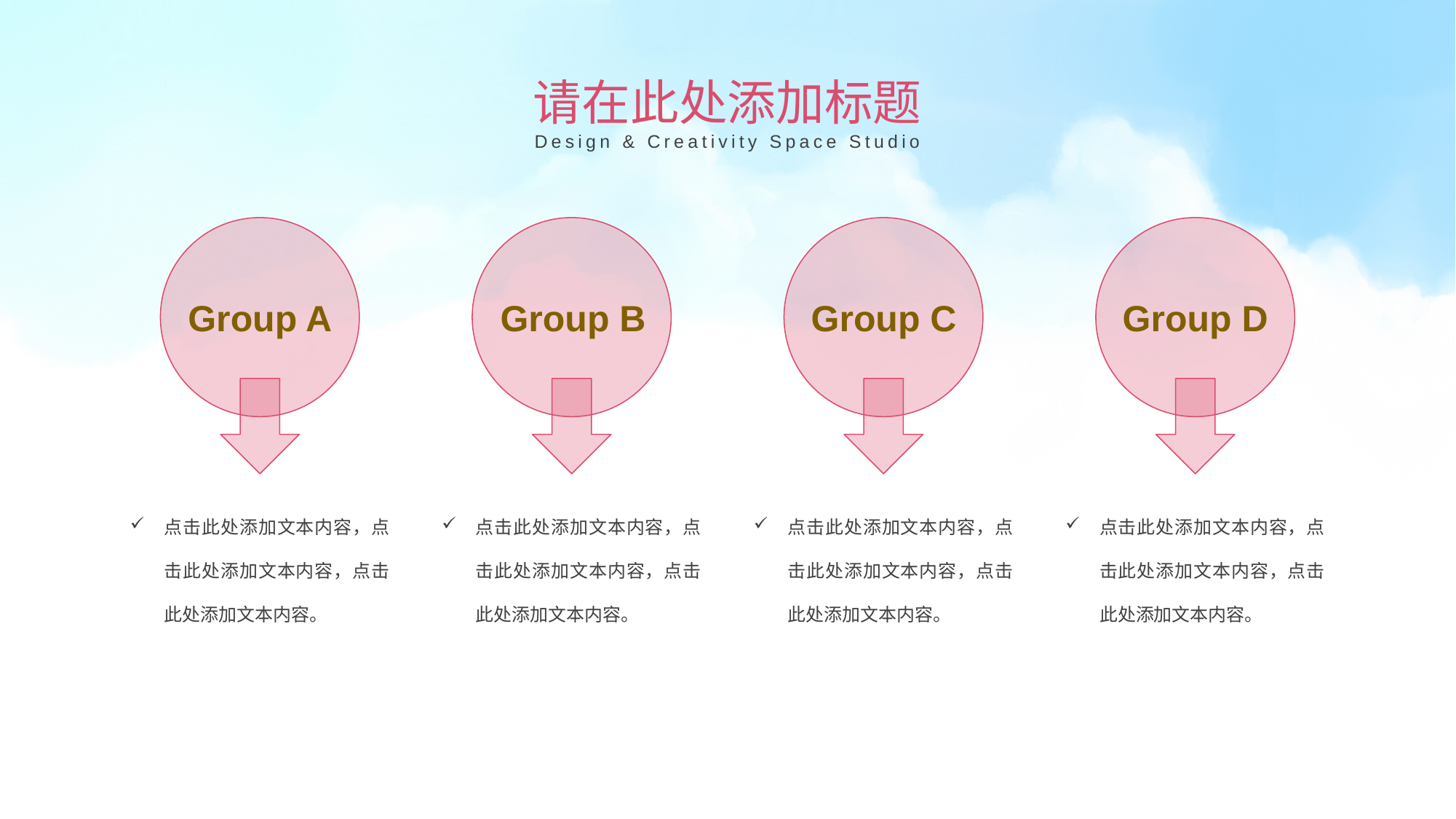

请在此处添加标题
Design & Creativity Space Studio

Group A
Group B
Group C
Group D

点击此处添加文本内容，点击此处添加文本内容，点击此处添加文本内容。
点击此处添加文本内容，点击此处添加文本内容，点击此处添加文本内容。
点击此处添加文本内容，点击此处添加文本内容，点击此处添加文本内容。
点击此处添加文本内容，点击此处添加文本内容，点击此处添加文本内容。